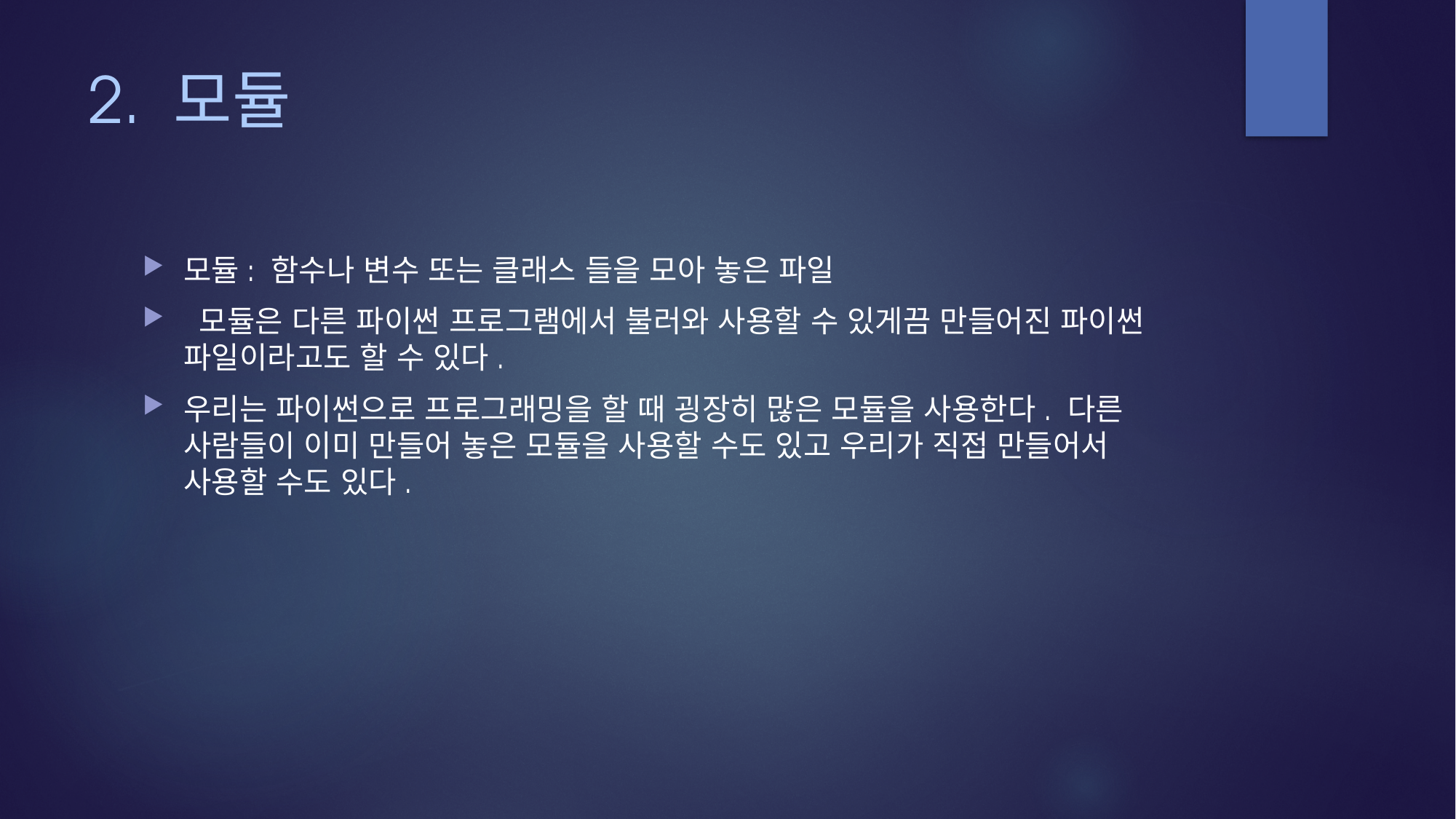

# 2. 모듈
모듈: 함수나 변수 또는 클래스 들을 모아 놓은 파일
 모듈은 다른 파이썬 프로그램에서 불러와 사용할 수 있게끔 만들어진 파이썬 파일이라고도 할 수 있다.
우리는 파이썬으로 프로그래밍을 할 때 굉장히 많은 모듈을 사용한다. 다른 사람들이 이미 만들어 놓은 모듈을 사용할 수도 있고 우리가 직접 만들어서 사용할 수도 있다.